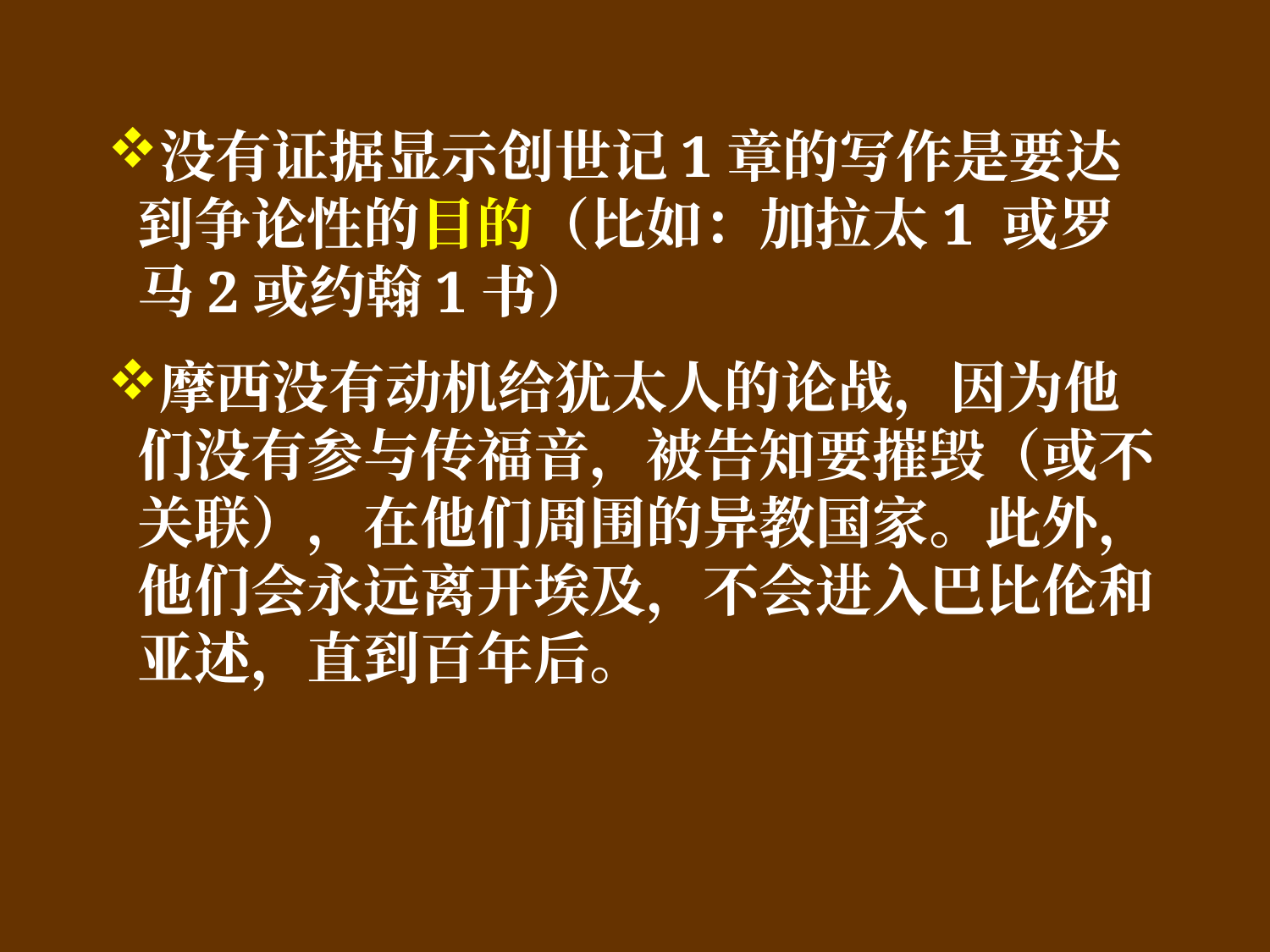

没有证据显示创世记1章的写作是要达到争论性的目的（比如：加拉太1 或罗马2或约翰1书）
摩西没有动机给犹太人的论战，因为他们没有参与传福音，被告知要摧毁（或不关联），在他们周围的异教国家。此外，他们会永远离开埃及，不会进入巴比伦和亚述，直到百年后。